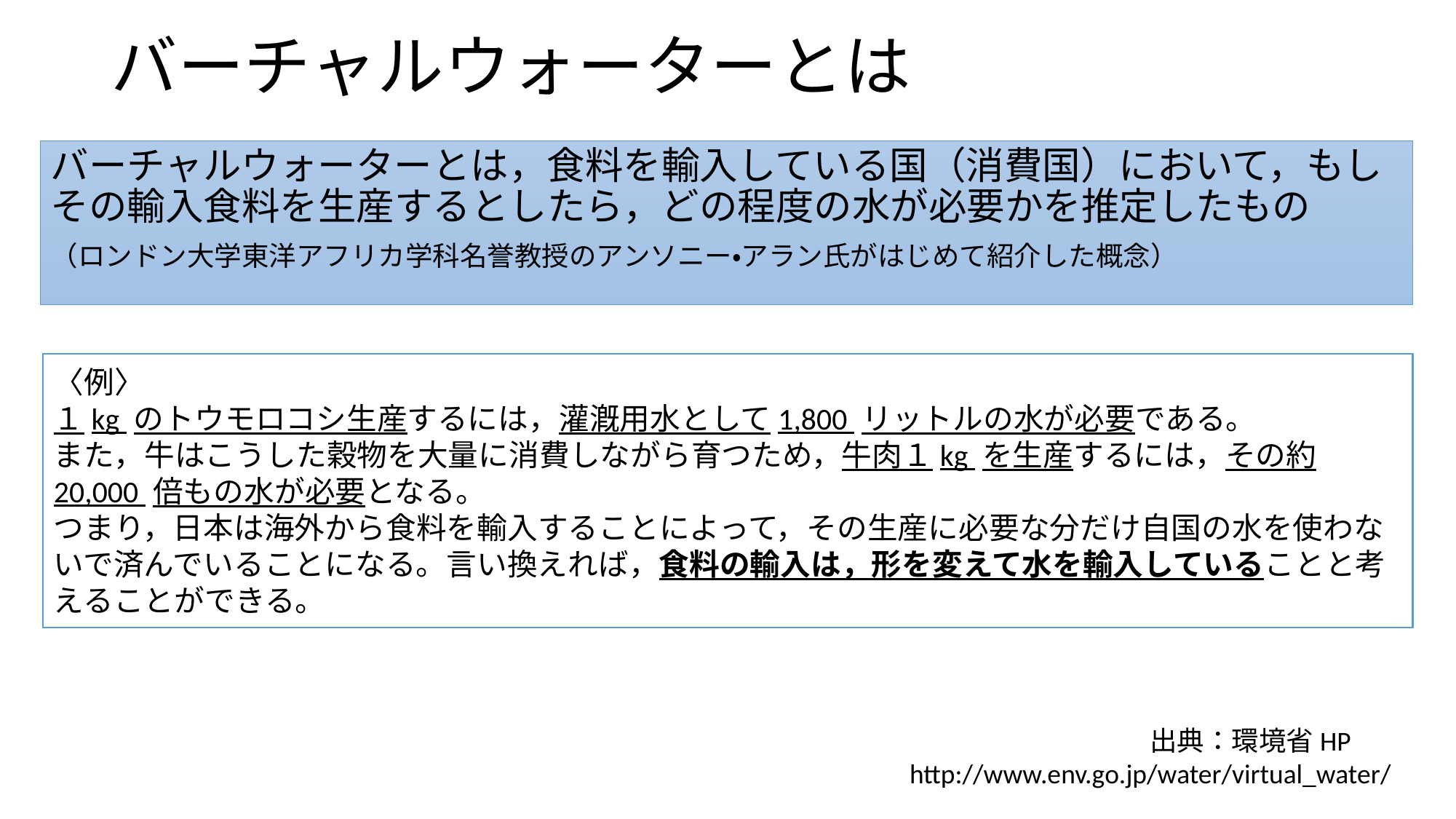

# バーチャルウォーターとは
バーチャルウォーターとは，食料を輸入している国（消費国）において，もしその輸入食料を生産するとしたら，どの程度の水が必要かを推定したもの
（ロンドン大学東洋アフリカ学科名誉教授のアンソニー・アラン氏がはじめて紹介した概念）
〈例〉
１kg のトウモロコシ生産するには，灌漑用水として1,800 リットルの水が必要である。
また，牛はこうした穀物を大量に消費しながら育つため，牛肉１kg を生産するには，その約20,000 倍もの水が必要となる。
つまり，日本は海外から食料を輸入することによって，その生産に必要な分だけ自国の水を使わないで済んでいることになる。言い換えれば，食料の輸入は，形を変えて水を輸入していることと考えることができる。
出典：環境省HP　http://www.env.go.jp/water/virtual_water/